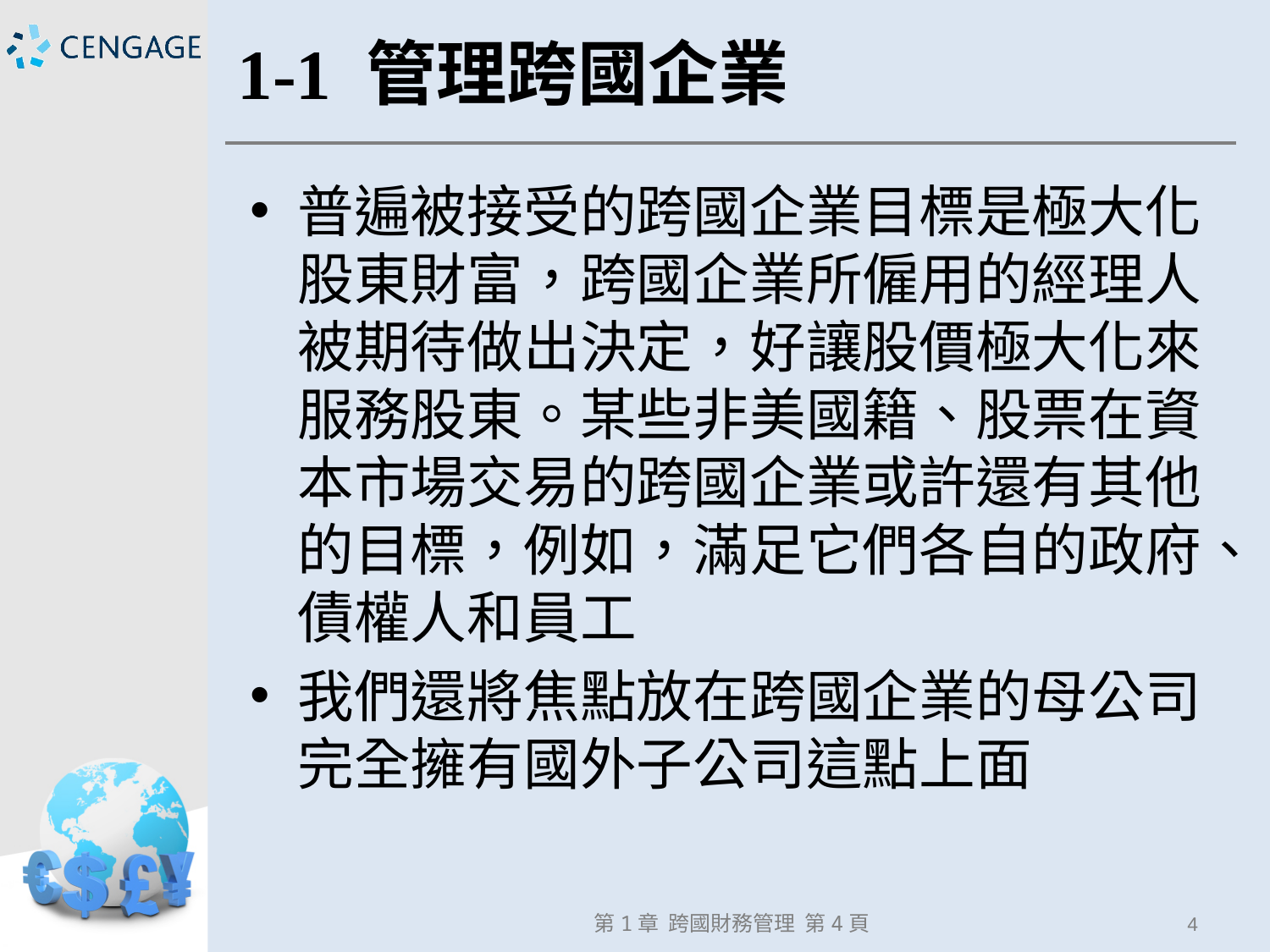

# 1-1 管理跨國企業
普遍被接受的跨國企業目標是極大化股東財富，跨國企業所僱用的經理人被期待做出決定，好讓股價極大化來服務股東。某些非美國籍、股票在資本市場交易的跨國企業或許還有其他的目標，例如，滿足它們各自的政府、債權人和員工
我們還將焦點放在跨國企業的母公司完全擁有國外子公司這點上面
第1章  跨國財務管理  第4頁
4